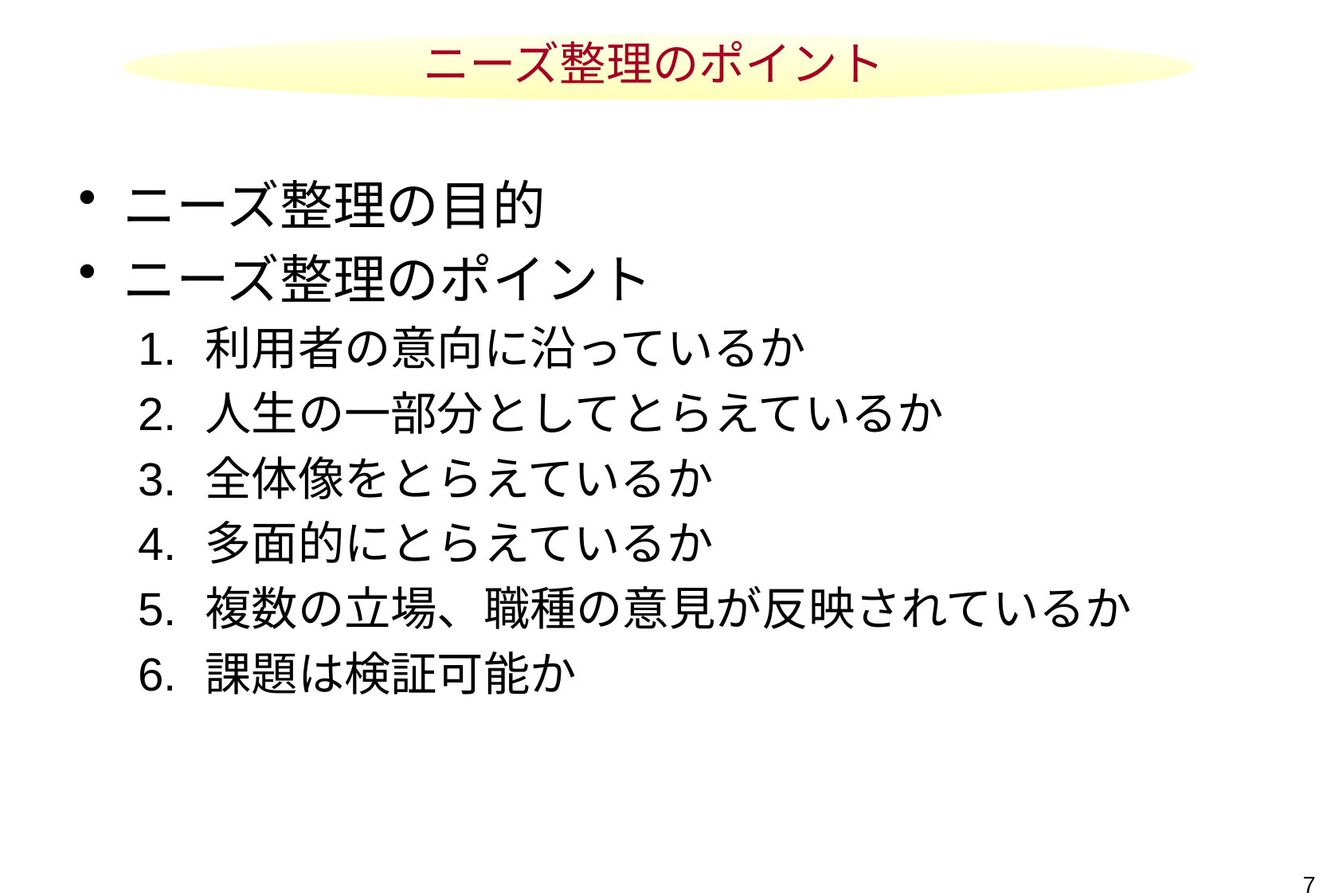

ニーズ整理のポイント

ニーズ整理の目的
ニーズ整理のポイント
利用者の意向に沿っているか
人生の一部分としてとらえているか
全体像をとらえているか
多面的にとらえているか
複数の立場、職種の意見が反映されているか
課題は検証可能か
7